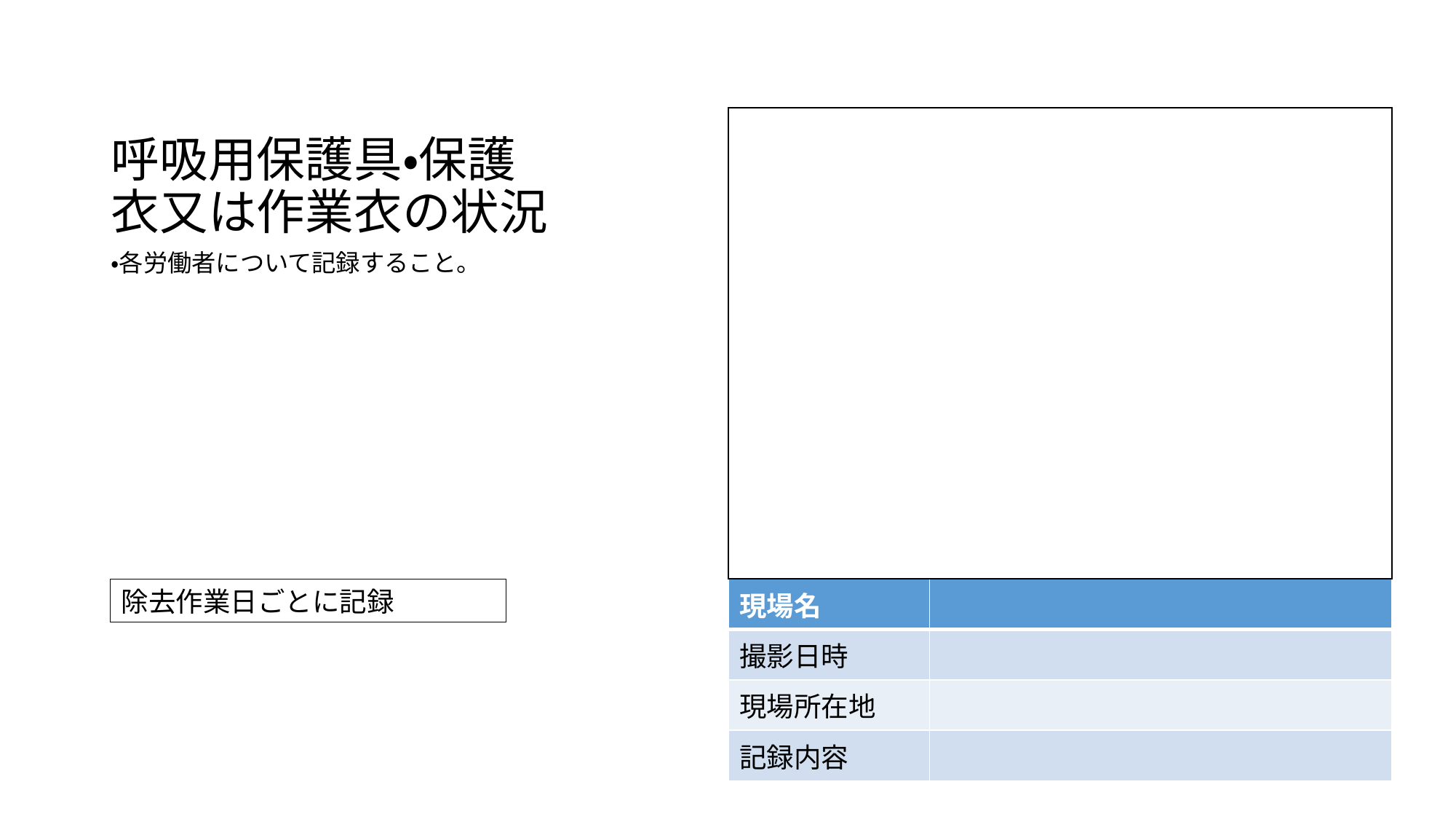

# 呼吸用保護具・保護衣又は作業衣の状況

・各労働者について記録すること。
除去作業日ごとに記録
| 現場名 |  |
| --- | --- |
| 撮影日時 |  |
| 現場所在地 |  |
| 記録内容 |  |